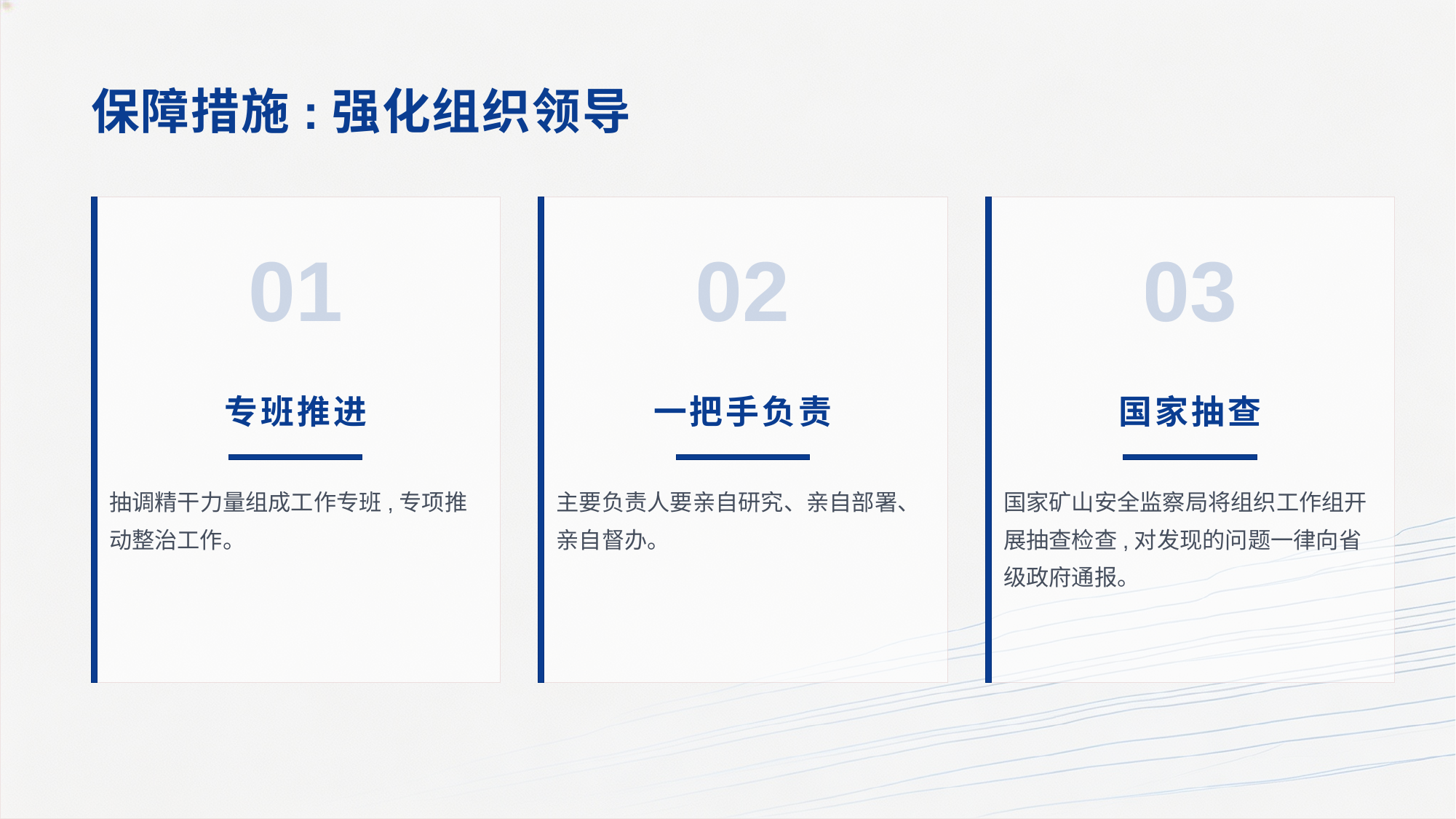

保障措施:强化组织领导

01
02
03
专班推进
一把手负责
国家抽查

抽调精干力量组成工作专班,专项推动整治工作。
主要负责人要亲自研究、亲自部署、亲自督办。
国家矿山安全监察局将组织工作组开展抽查检查,对发现的问题一律向省级政府通报。